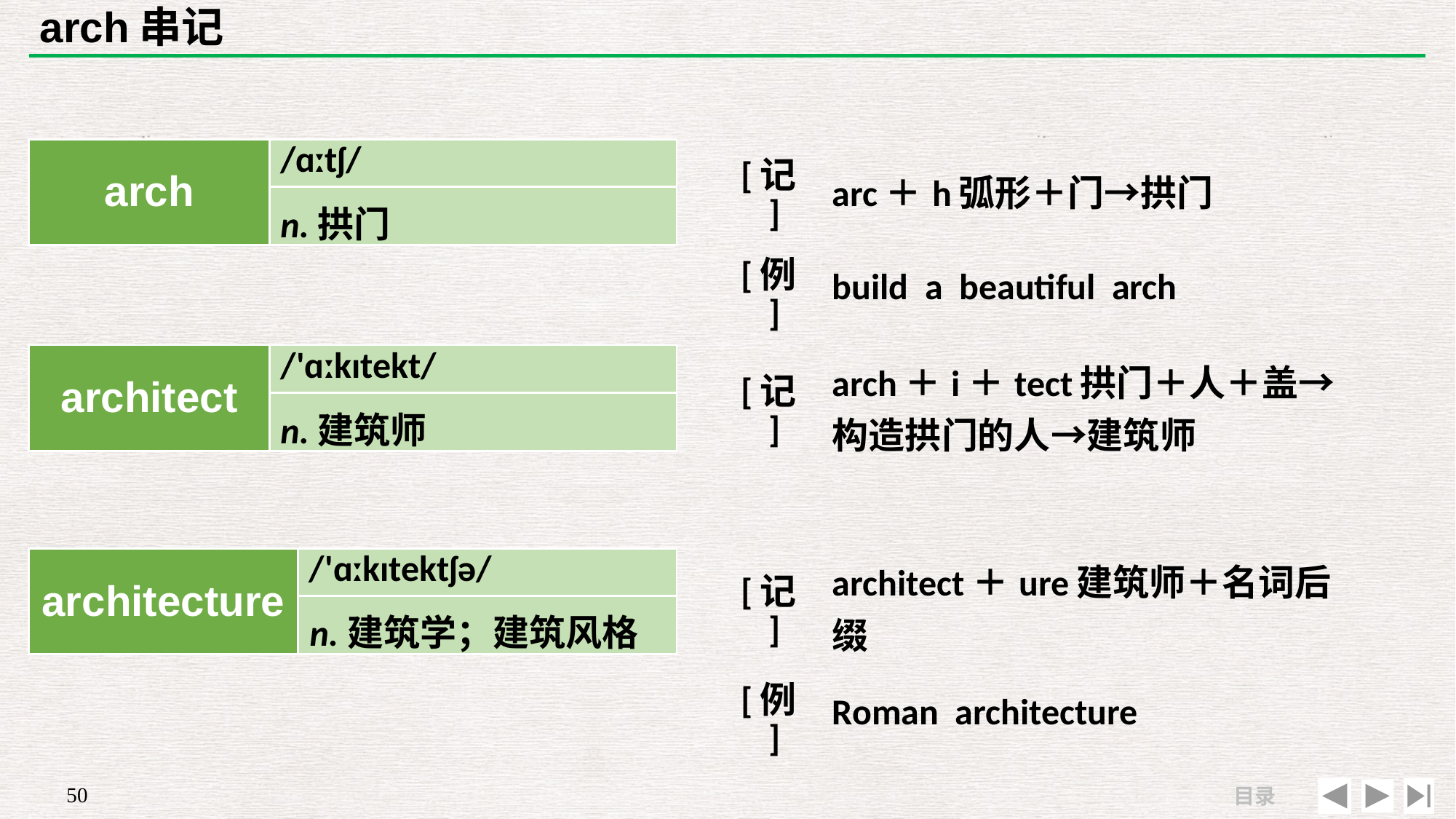

# arch串记

| arch | /ɑːtʃ/ |
| --- | --- |
|  |  |
| [记] | arc＋h弧形＋门→拱门 |
| --- | --- |
| [例] | build a beautiful arch |
n.拱门
| architect | /'ɑːkɪtekt/ |
| --- | --- |
|  |  |
| [记] | arch＋i＋tect拱门＋人＋盖→构造拱门的人→建筑师 |
| --- | --- |
|  |  |
n.建筑师
| architecture | /'ɑːkɪtektʃə/ |
| --- | --- |
|  |  |
| [记] | architect＋ure建筑师＋名词后缀 |
| --- | --- |
| [例] | Roman architecture |
n.建筑学；建筑风格